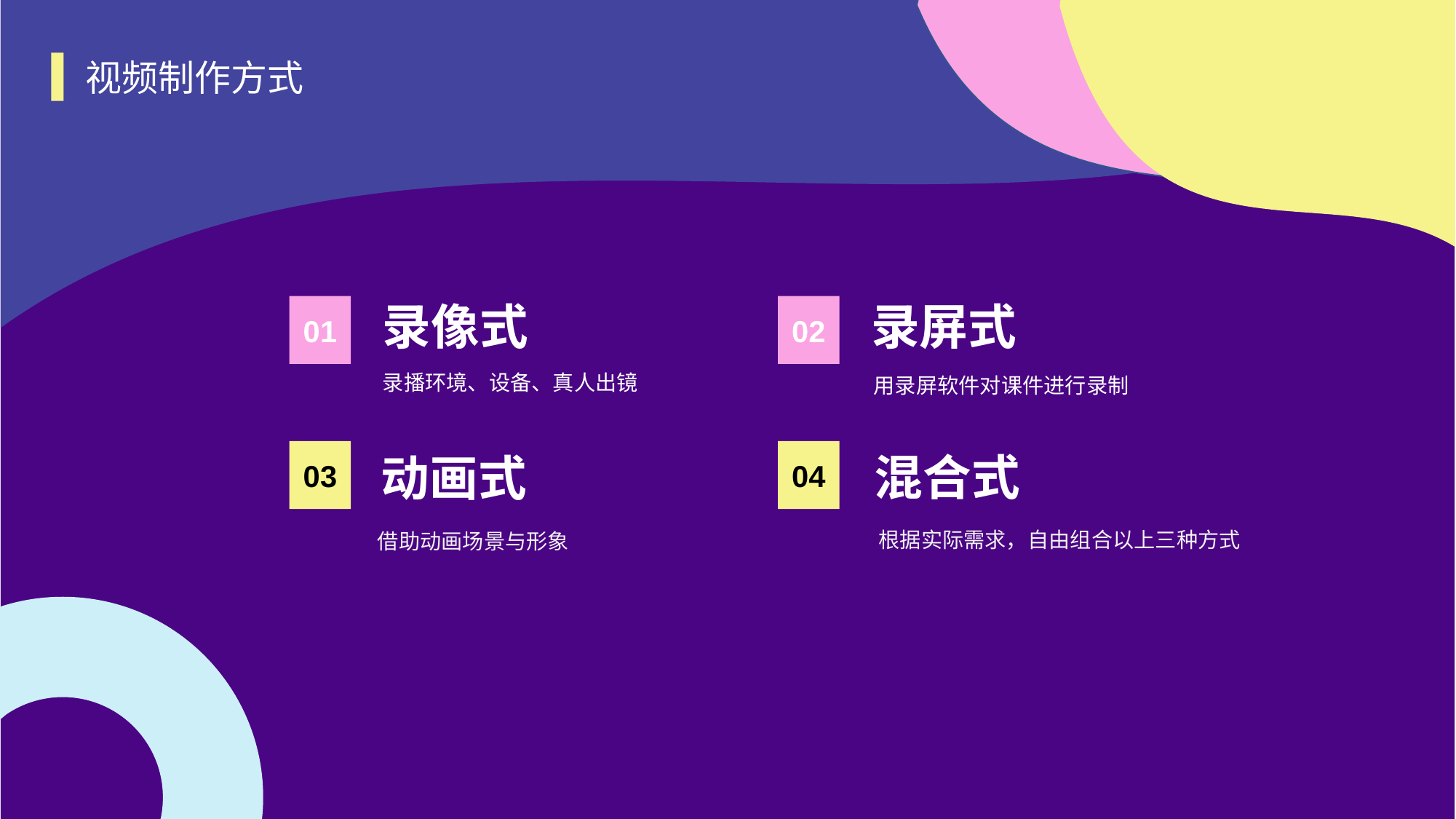

视频制作方式

录像式
录播环境、设备、真人出镜
01
03
动画式
借助动画场景与形象
录屏式
用录屏软件对课件进行录制
02
04
混合式
根据实际需求，自由组合以上三种方式